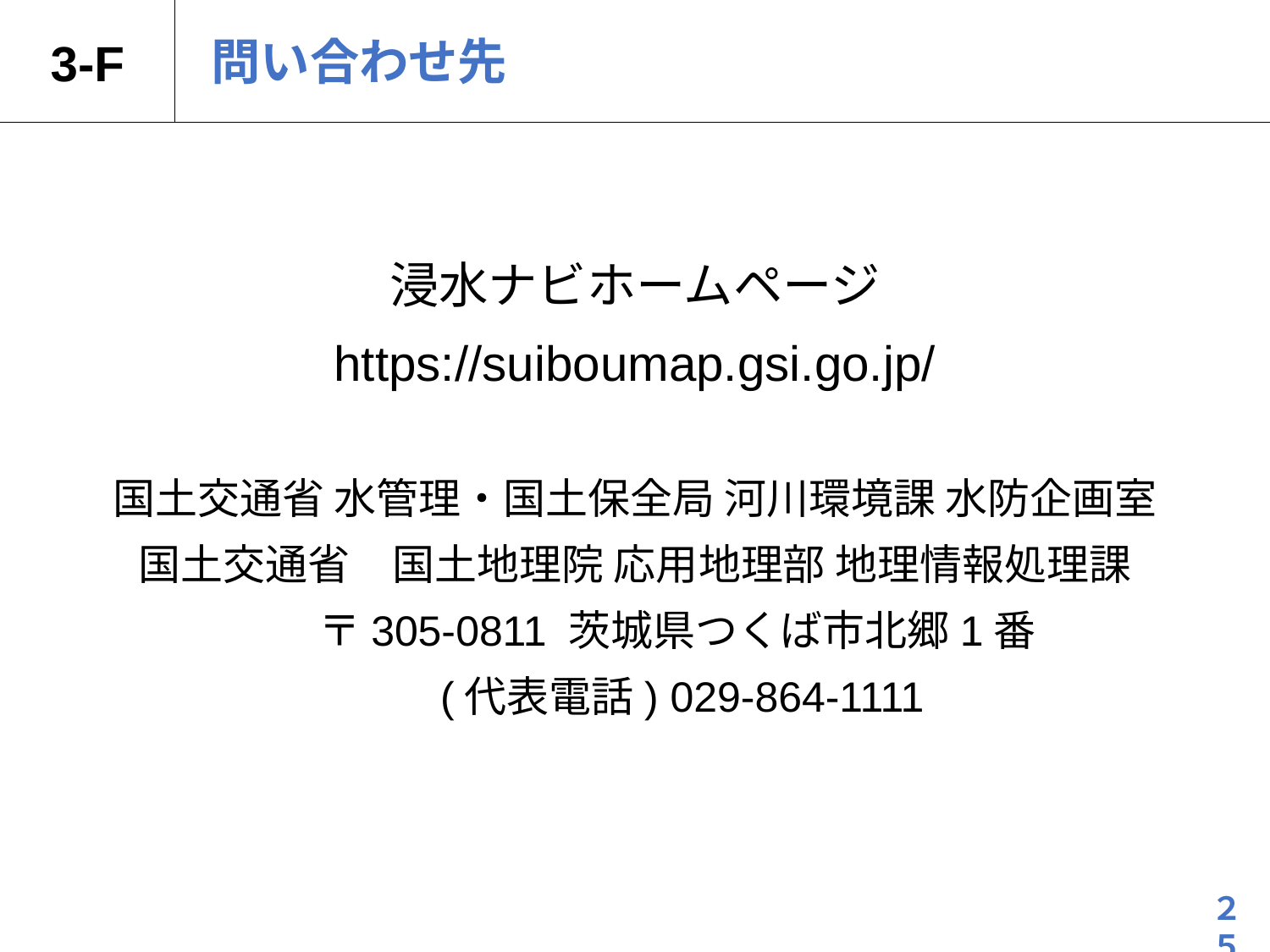

# 3-F
問い合わせ先
浸水ナビホームページ
https://suiboumap.gsi.go.jp/

国土交通省 水管理・国土保全局 河川環境課 水防企画室
国土交通省　国土地理院 応用地理部 地理情報処理課
　　〒305-0811 茨城県つくば市北郷1番
　　(代表電話) 029-864-1111
２５